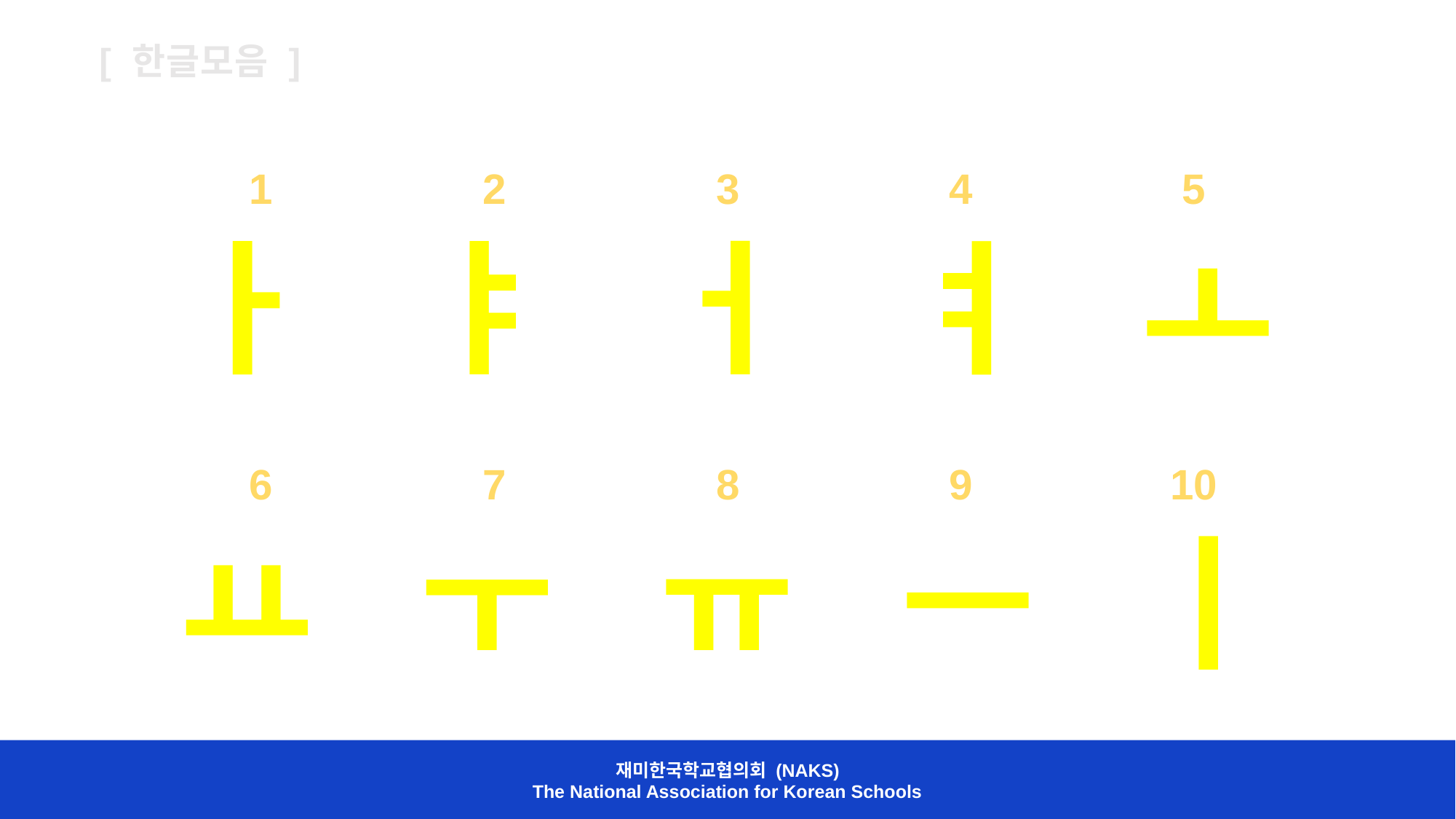

[ 한글모음 ]
1
2
3
4
5
ㅏ
ㅑ
ㅓ
ㅕ
ㅗ
6
7
8
9
10
ㅛ
ㅜ
ㅠ
ㅡ
ㅣ
재미한국학교협의회 (NAKS)
The National Association for Korean Schools